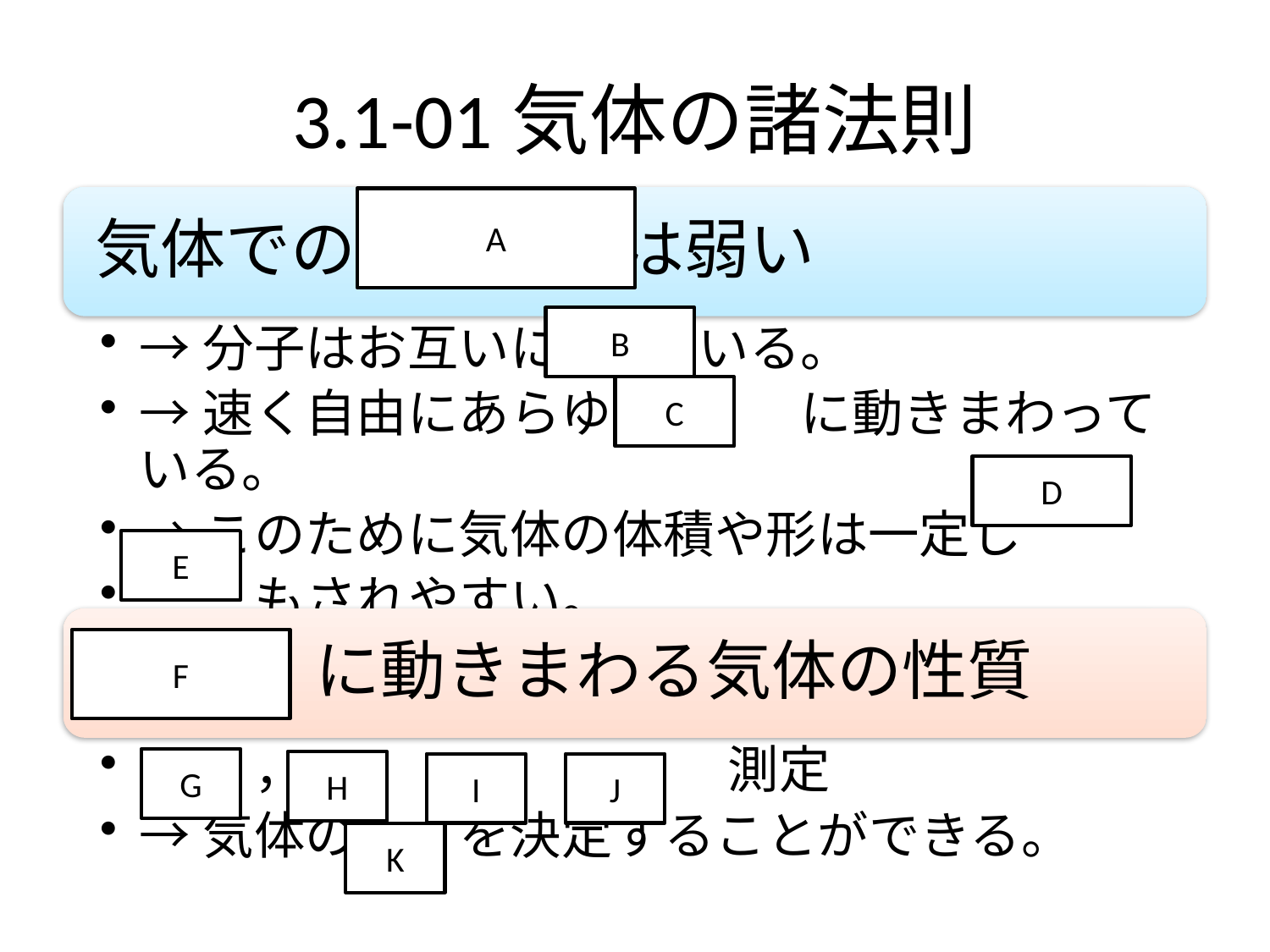

# 3.1-01気体の諸法則
気体での                  は弱い
→分子はお互いに            いる。
→速く自由にあらゆる            に動きまわっている。
→このために気体の体積や形は一定し
         もされやすい。
              に動きまわる気体の性質
         ，          ，         ，         測定
→気体の         を決定することができる。
A
B
C
D
E
F
G
H
I
J
K